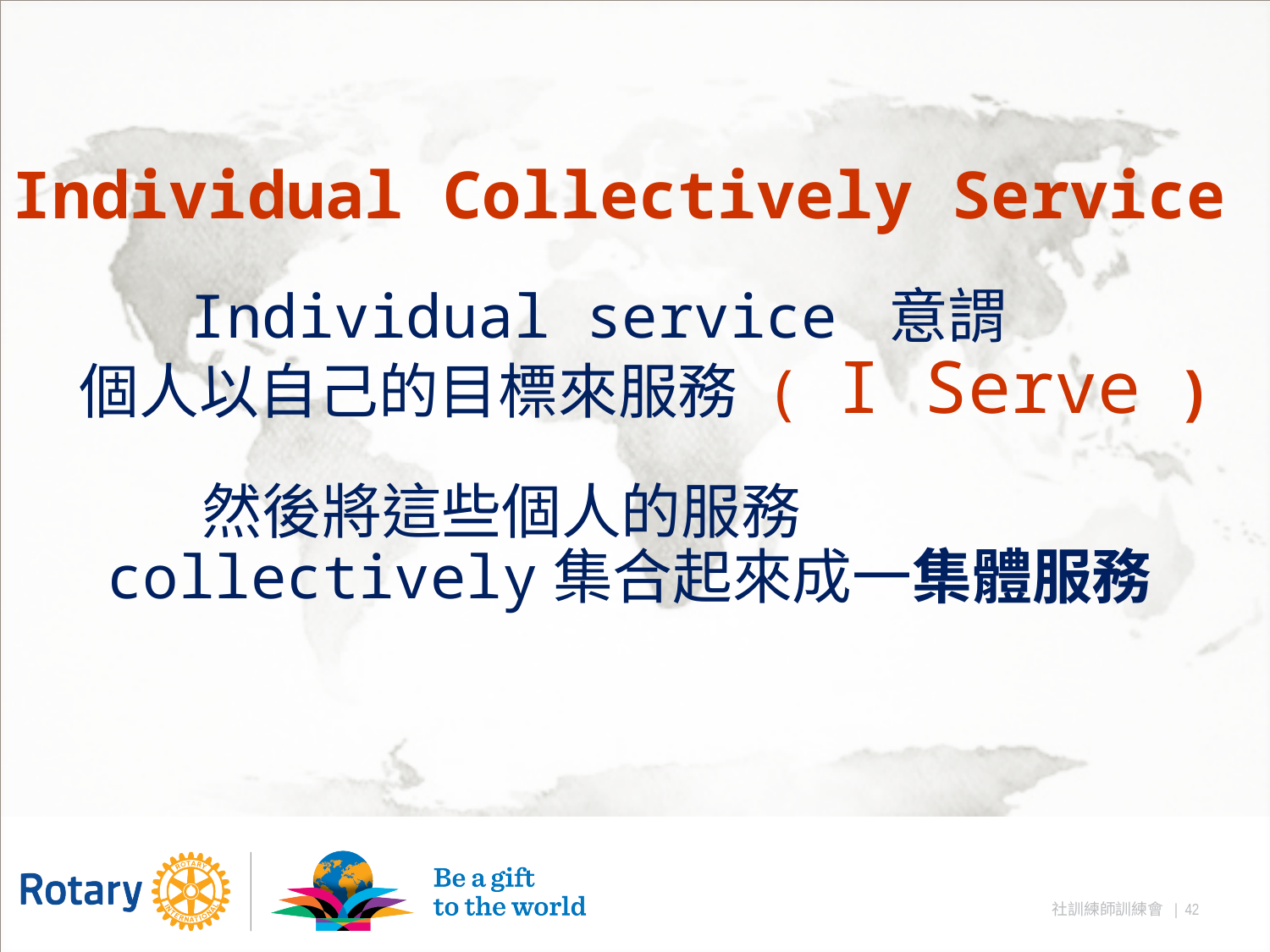

Individual Collectively Service
      Individual service 意謂
     個人以自己的目標來服務 ( I Serve )
      然後將這些個人的服務
      collectively集合起來成一集體服務